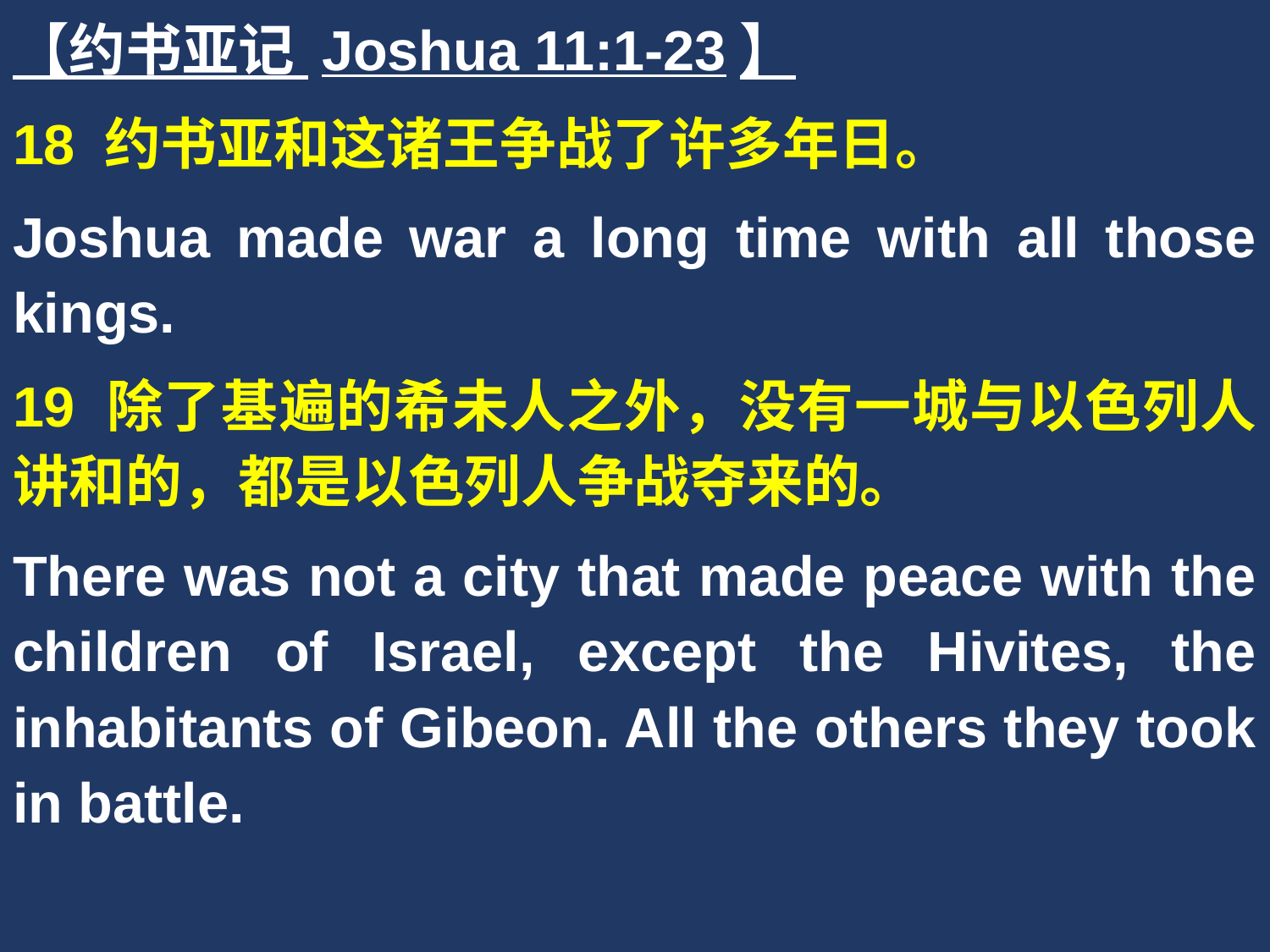

【约书亚记 Joshua 11:1-23】
18 约书亚和这诸王争战了许多年日。
Joshua made war a long time with all those kings.
19 除了基遍的希未人之外，没有一城与以色列人讲和的，都是以色列人争战夺来的。
There was not a city that made peace with the children of Israel, except the Hivites, the inhabitants of Gibeon. All the others they took in battle.